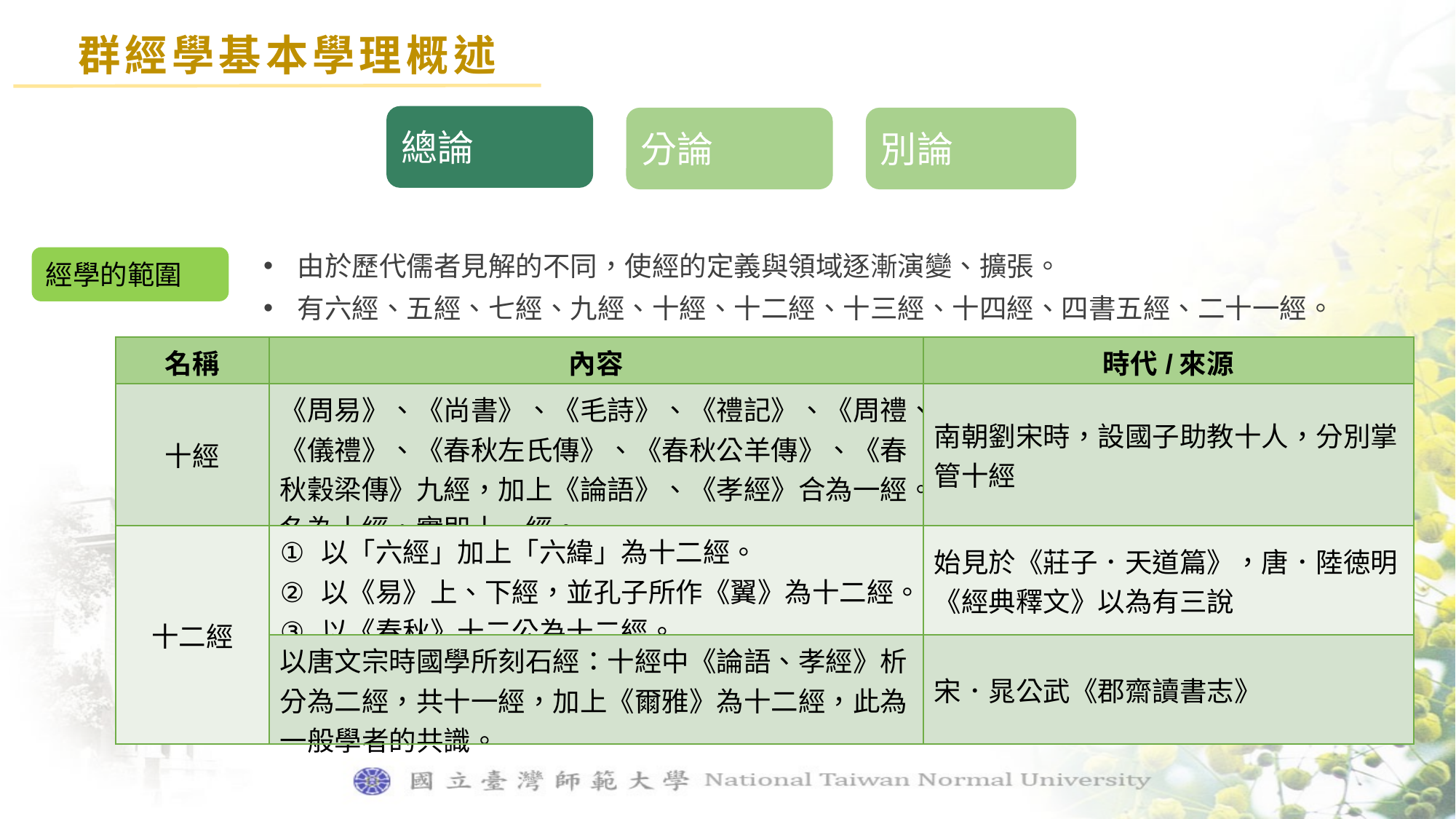

群經學基本學理概述
總論
分論
別論
由於歷代儒者見解的不同，使經的定義與領域逐漸演變、擴張。
有六經、五經、七經、九經、十經、十二經、十三經、十四經、四書五經、二十一經。
經學的範圍
| 名稱 | 內容 | 時代/來源 |
| --- | --- | --- |
| 十經 | 《周易》、《尚書》、《毛詩》、《禮記》、《周禮、《儀禮》、《春秋左氏傳》、《春秋公羊傳》、《春秋穀梁傳》九經，加上《論語》、《孝經》合為一經。名為十經，實即十一經。 | 南朝劉宋時，設國子助教十人，分別掌管十經 |
| 十二經 | 以「六經」加上「六緯」為十二經。 以《易》上、下經，並孔子所作《翼》為十二經。 以《春秋》十二公為十二經。 | 始見於《莊子．天道篇》，唐．陸徳明《經典釋文》以為有三說 |
|  | 以唐文宗時國學所刻石經：十經中《論語、孝經》析分為二經，共十一經，加上《爾雅》為十二經，此為一般學者的共識。 | 宋．晁公武《郡齋讀書志》 |